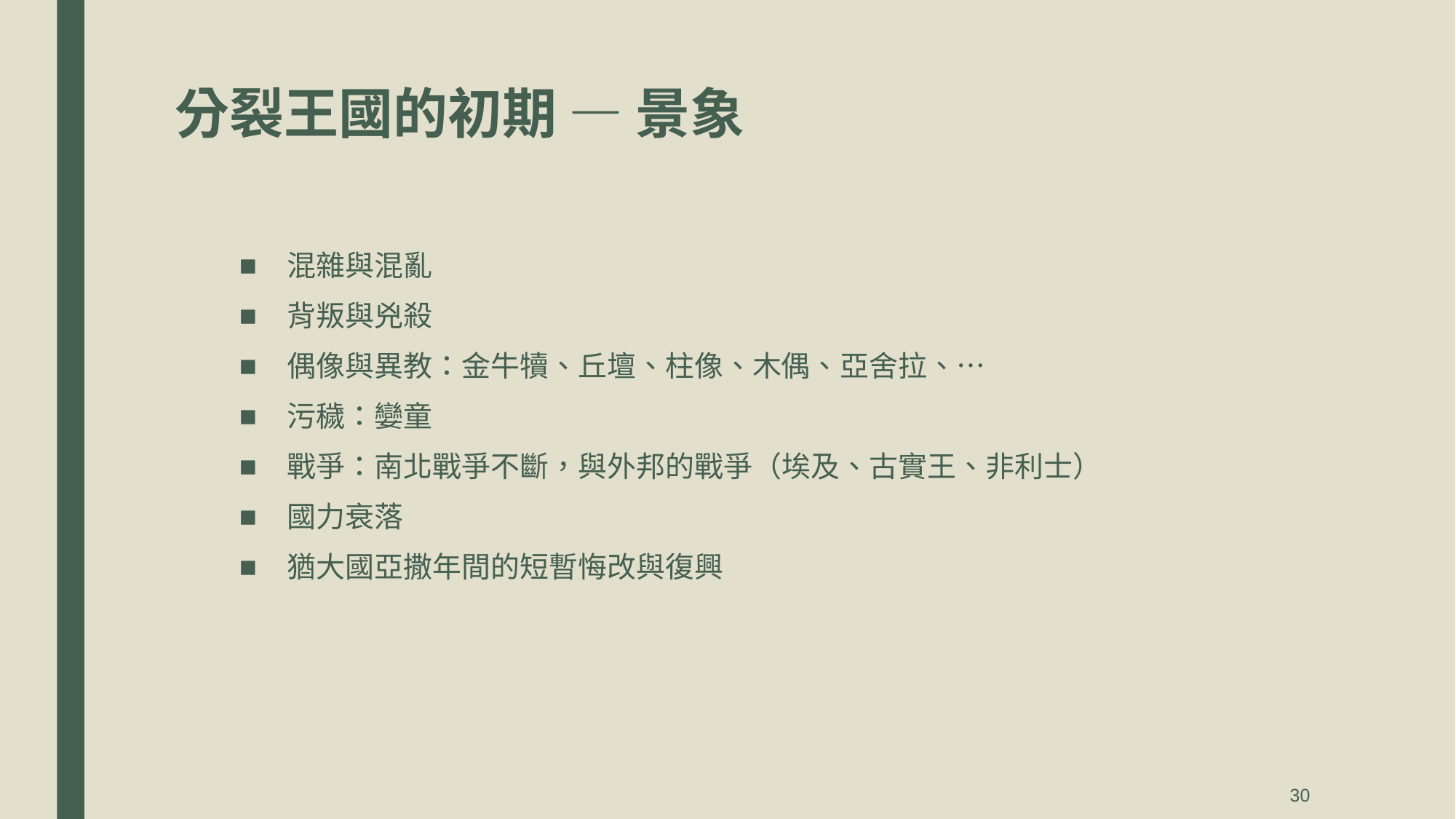

# 分裂王國的初期 — 景象
混雜與混亂
背叛與兇殺
偶像與異教：金牛犢、丘壇、柱像、木偶、亞舍拉、…
污穢：孌童
戰爭：南北戰爭不斷，與外邦的戰爭（埃及、古實王、非利士）
國力衰落
猶大國亞撒年間的短暫悔改與復興
30